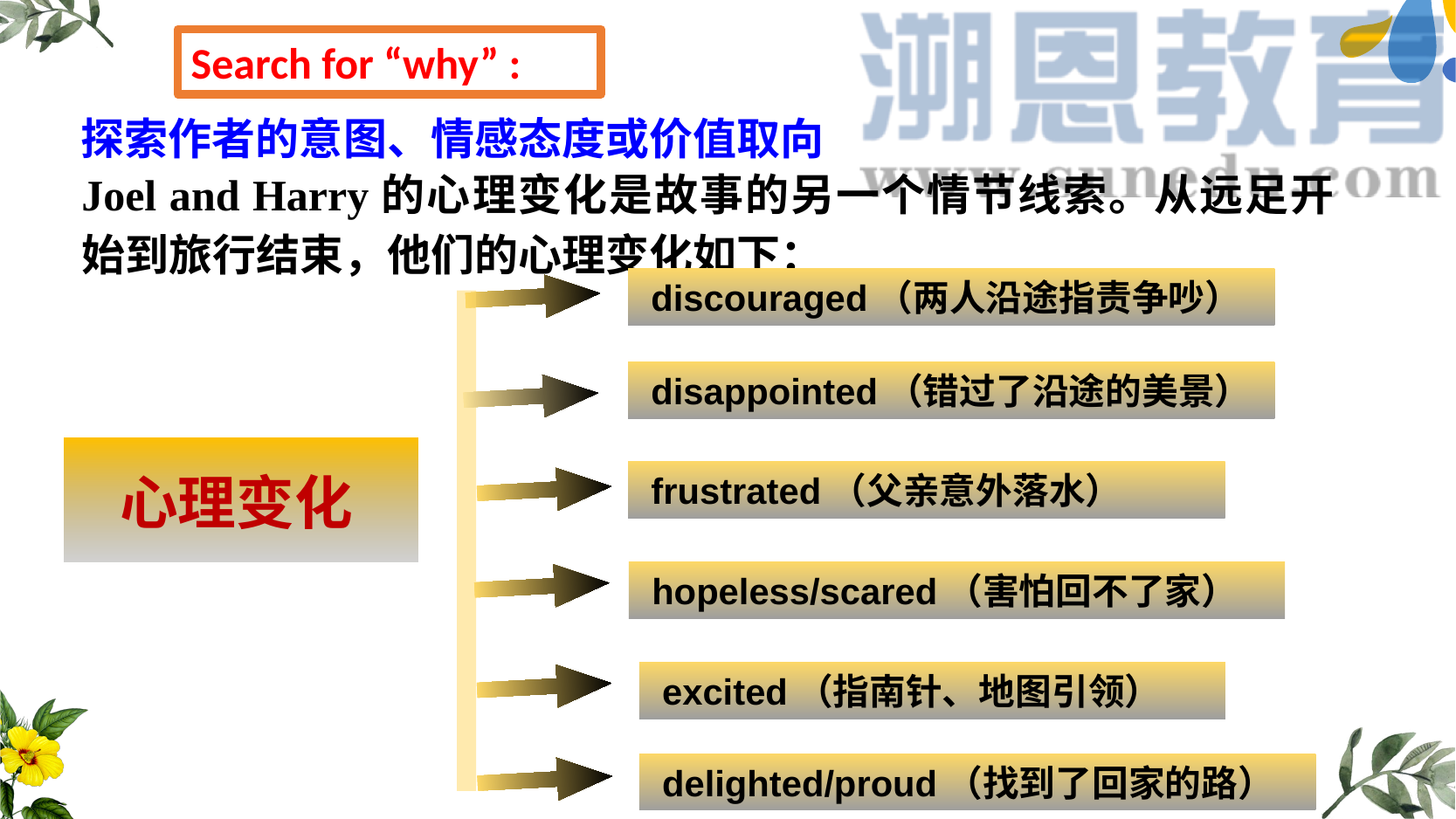

Search for “why” :
探索作者的意图、情感态度或价值取向
Joel and Harry的心理变化是故事的另一个情节线索。从远足开始到旅行结束，他们的心理变化如下：
 discouraged（两人沿途指责争吵）

心理变化

 disappointed（错过了沿途的美景）
 frustrated（父亲意外落水）
 hopeless/scared（害怕回不了家）
 excited（指南针、地图引领）
 delighted/proud（找到了回家的路）